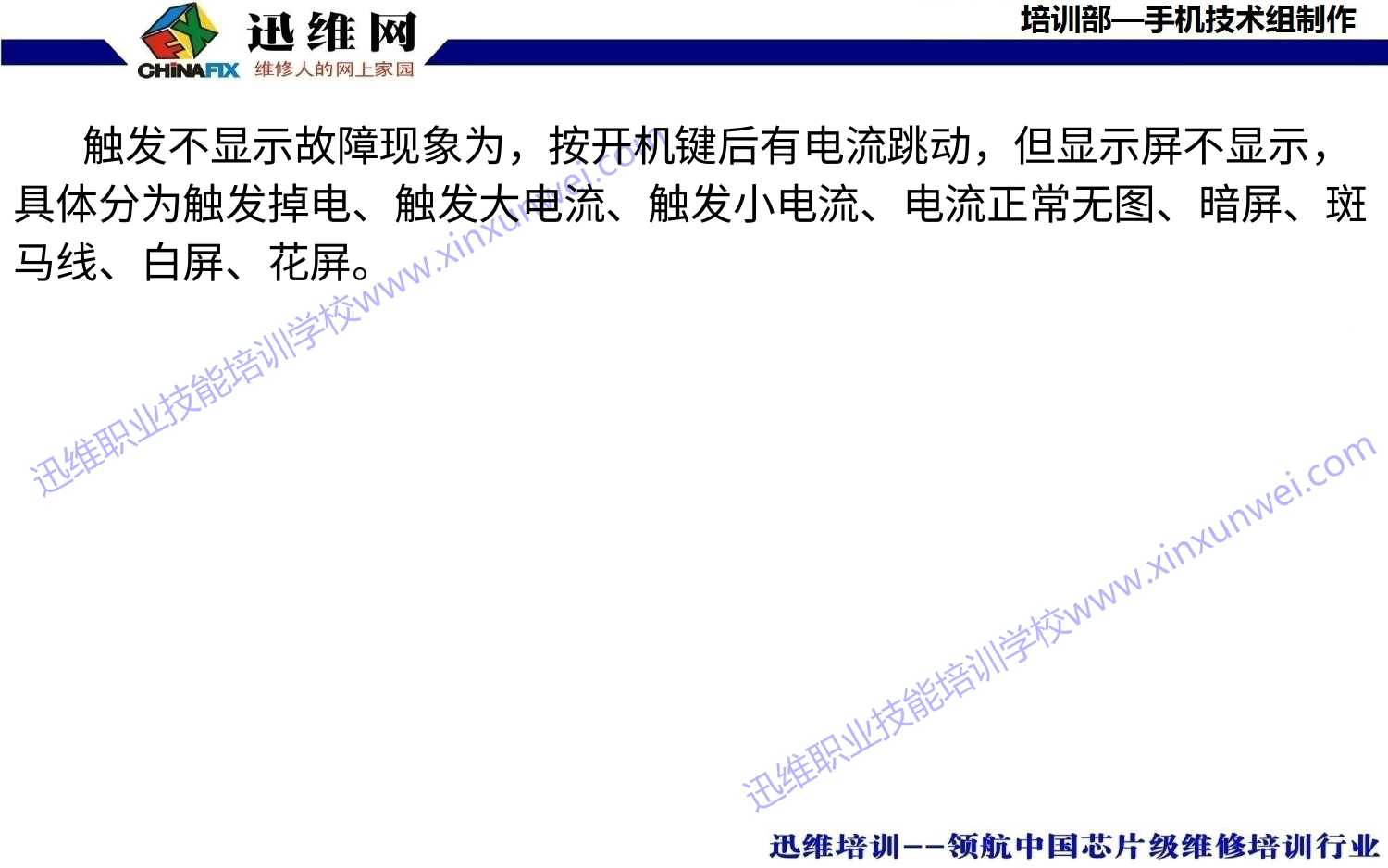

触发不显示故障现象为，按开机键后有电流跳动，但显示屏不显示，具体分为触发掉电、触发大电流、触发小电流、电流正常无图、暗屏、斑马线、白屏、花屏。